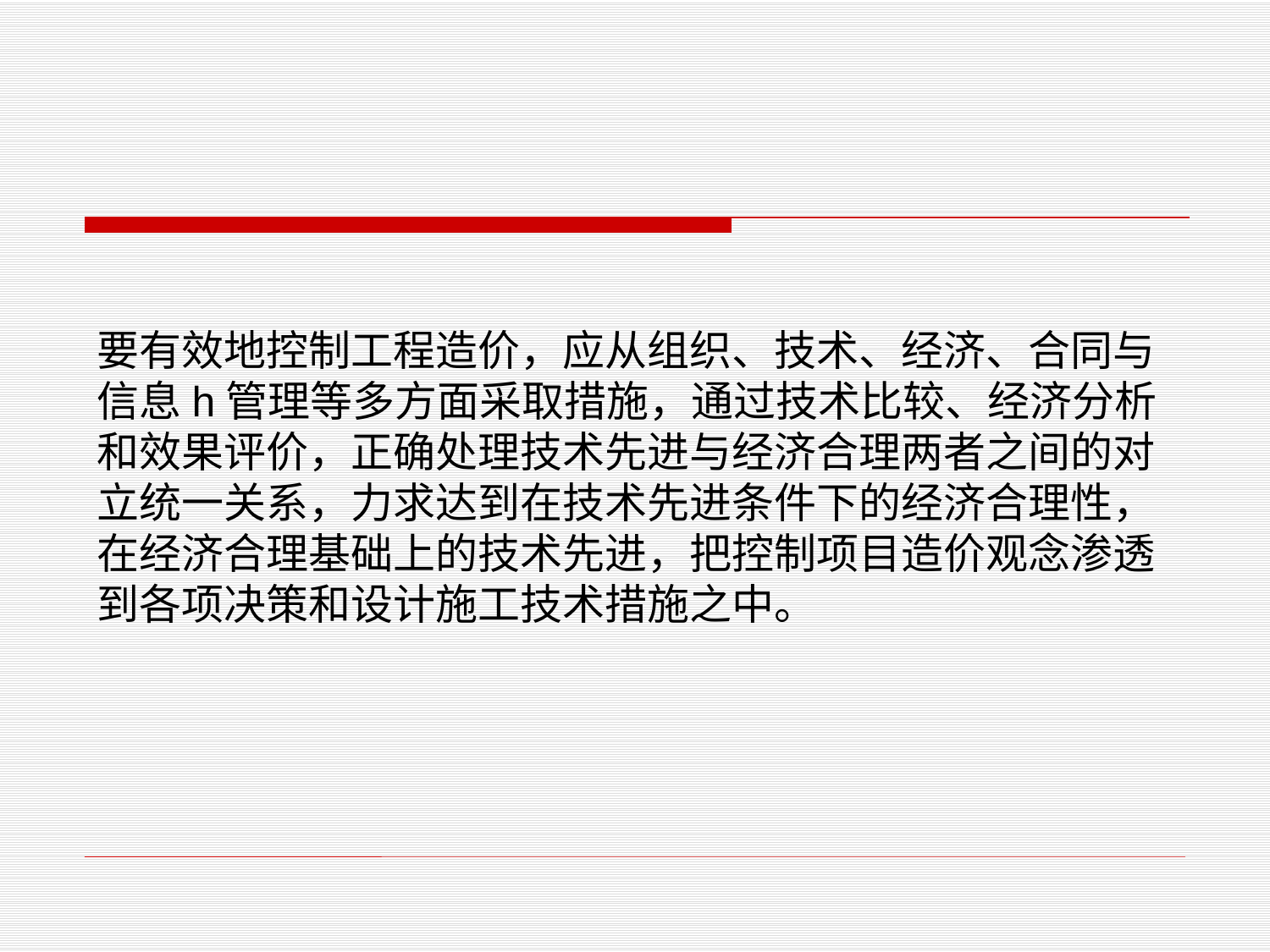

要有效地控制工程造价，应从组织、技术、经济、合同与信息h管理等多方面采取措施，通过技术比较、经济分析和效果评价，正确处理技术先进与经济合理两者之间的对立统一关系，力求达到在技术先进条件下的经济合理性，在经济合理基础上的技术先进，把控制项目造价观念渗透到各项决策和设计施工技术措施之中。